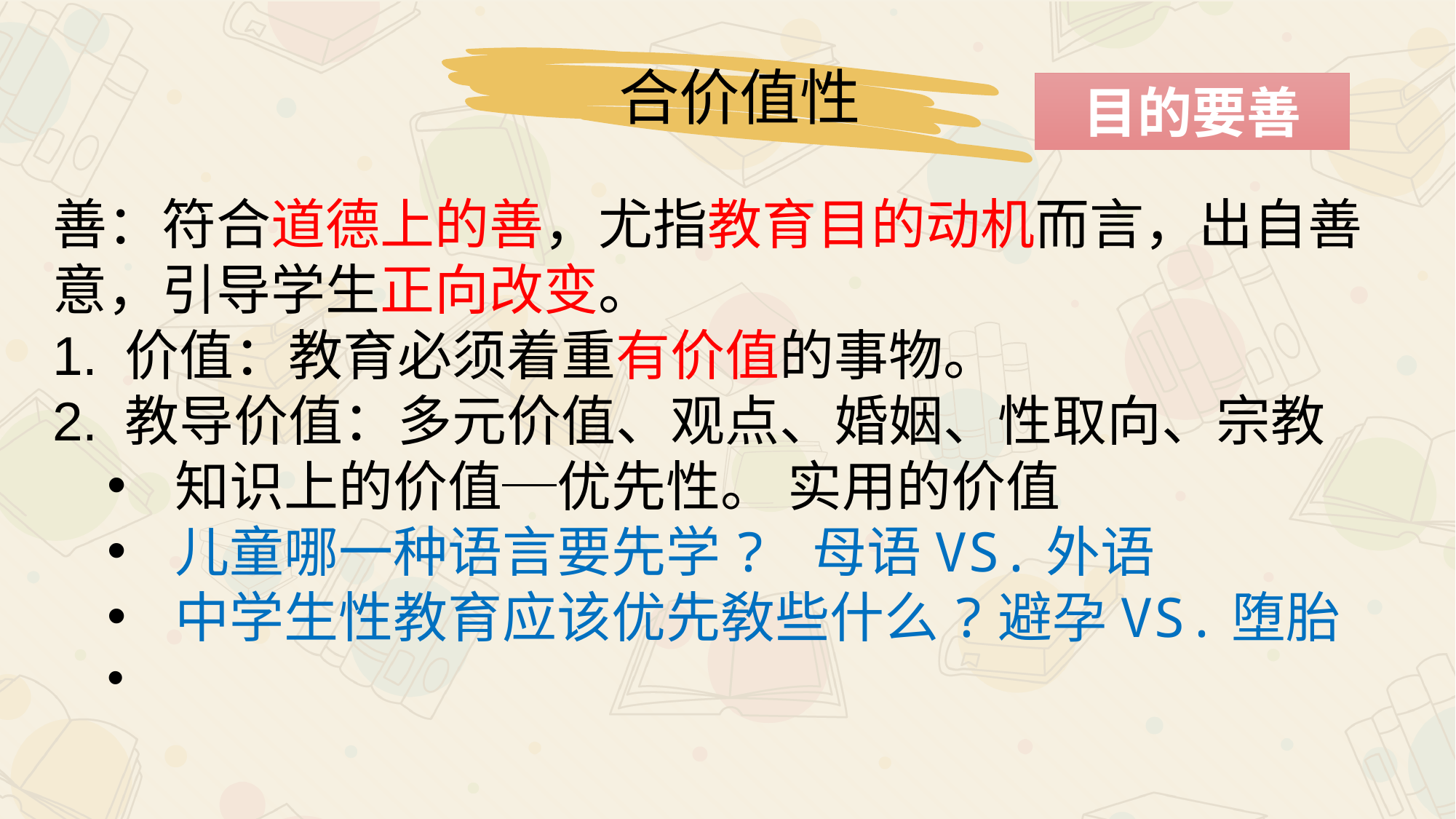

合价值性
目的要善
善：符合道德上的善，尤指教育目的动机而言，出自善意，引导学生正向改变。
价值：教育必须着重有价值的事物。
教导价值：多元价值、观点、婚姻、性取向、宗教
知识上的价值─优先性。 实用的价值
儿童哪一种语言要先学? 母语VS.外语
中学生性教育应该优先敎些什么?避孕VS.堕胎